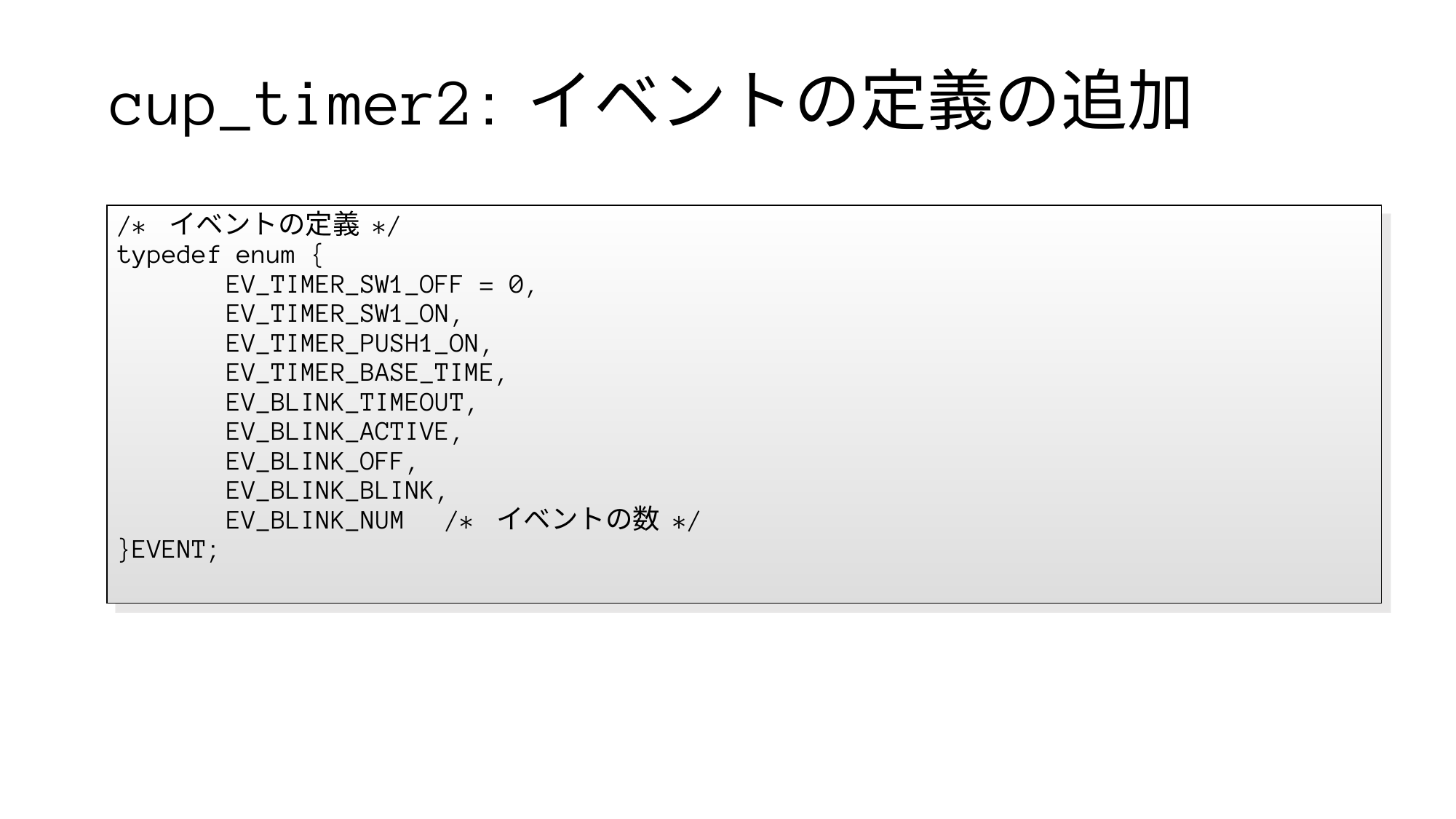

# cup_timer2:イベントの定義の追加
/* イベントの定義 */
typedef enum {
	EV_TIMER_SW1_OFF = 0,
	EV_TIMER_SW1_ON,
	EV_TIMER_PUSH1_ON,
	EV_TIMER_BASE_TIME,
	EV_BLINK_TIMEOUT,
	EV_BLINK_ACTIVE,
	EV_BLINK_OFF,
	EV_BLINK_BLINK,
	EV_BLINK_NUM	/* イベントの数 */
}EVENT;